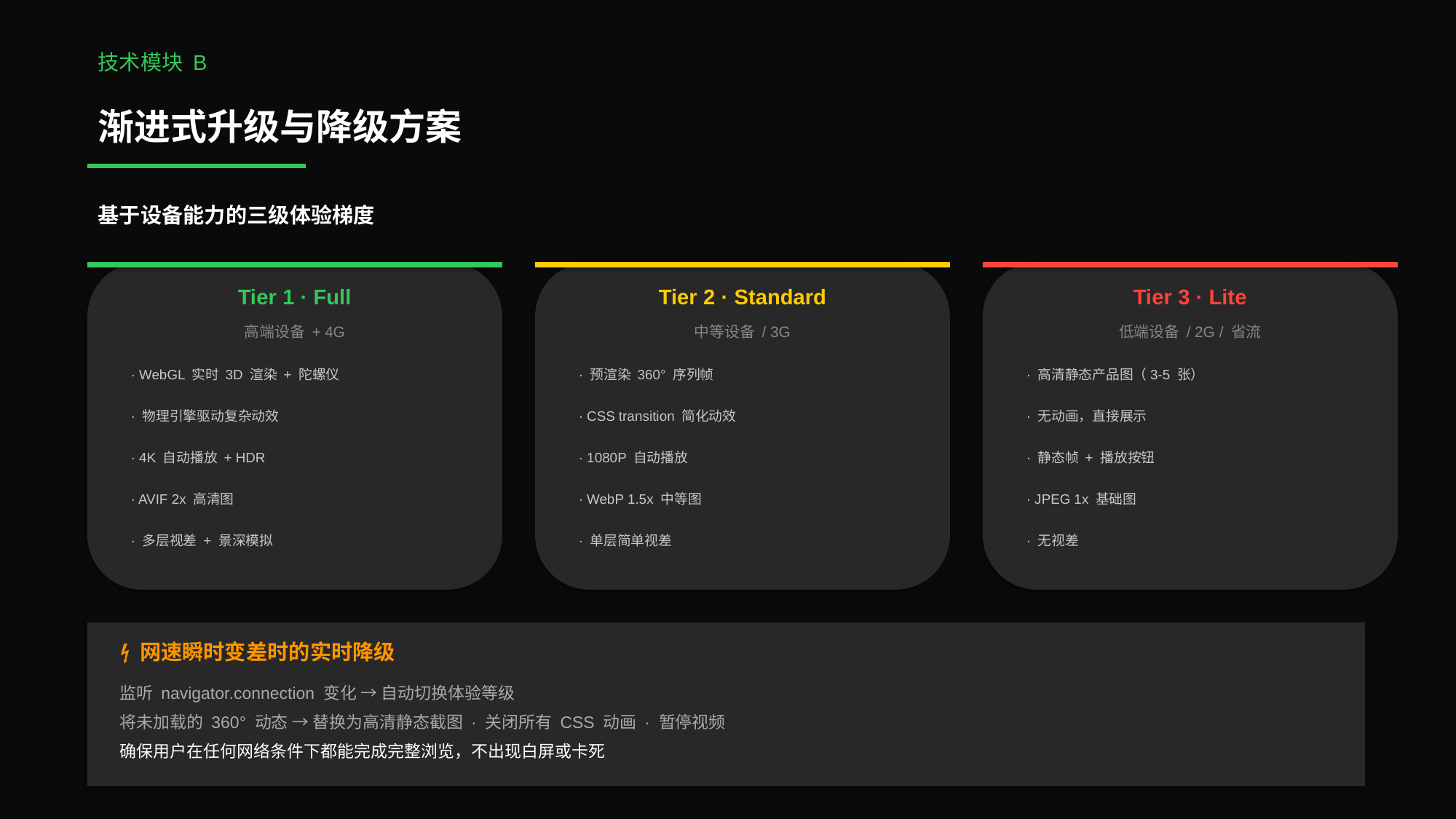

技术模块 B
渐进式升级与降级方案

基于设备能力的三级体验梯度

Tier 1 · Full
Tier 2 · Standard
Tier 3 · Lite
高端设备 + 4G
中等设备 / 3G
低端设备 / 2G / 省流
· WebGL 实时 3D 渲染 + 陀螺仪
· 预渲染 360° 序列帧
· 高清静态产品图（3-5 张）
· 物理引擎驱动复杂动效
· CSS transition 简化动效
· 无动画，直接展示
· 4K 自动播放 + HDR
· 1080P 自动播放
· 静态帧 + 播放按钮
· AVIF 2x 高清图
· WebP 1.5x 中等图
· JPEG 1x 基础图
· 多层视差 + 景深模拟
· 单层简单视差
· 无视差

⚡ 网速瞬时变差时的实时降级
监听 navigator.connection 变化 → 自动切换体验等级
将未加载的 360° 动态 → 替换为高清静态截图 · 关闭所有 CSS 动画 · 暂停视频
确保用户在任何网络条件下都能完成完整浏览，不出现白屏或卡死